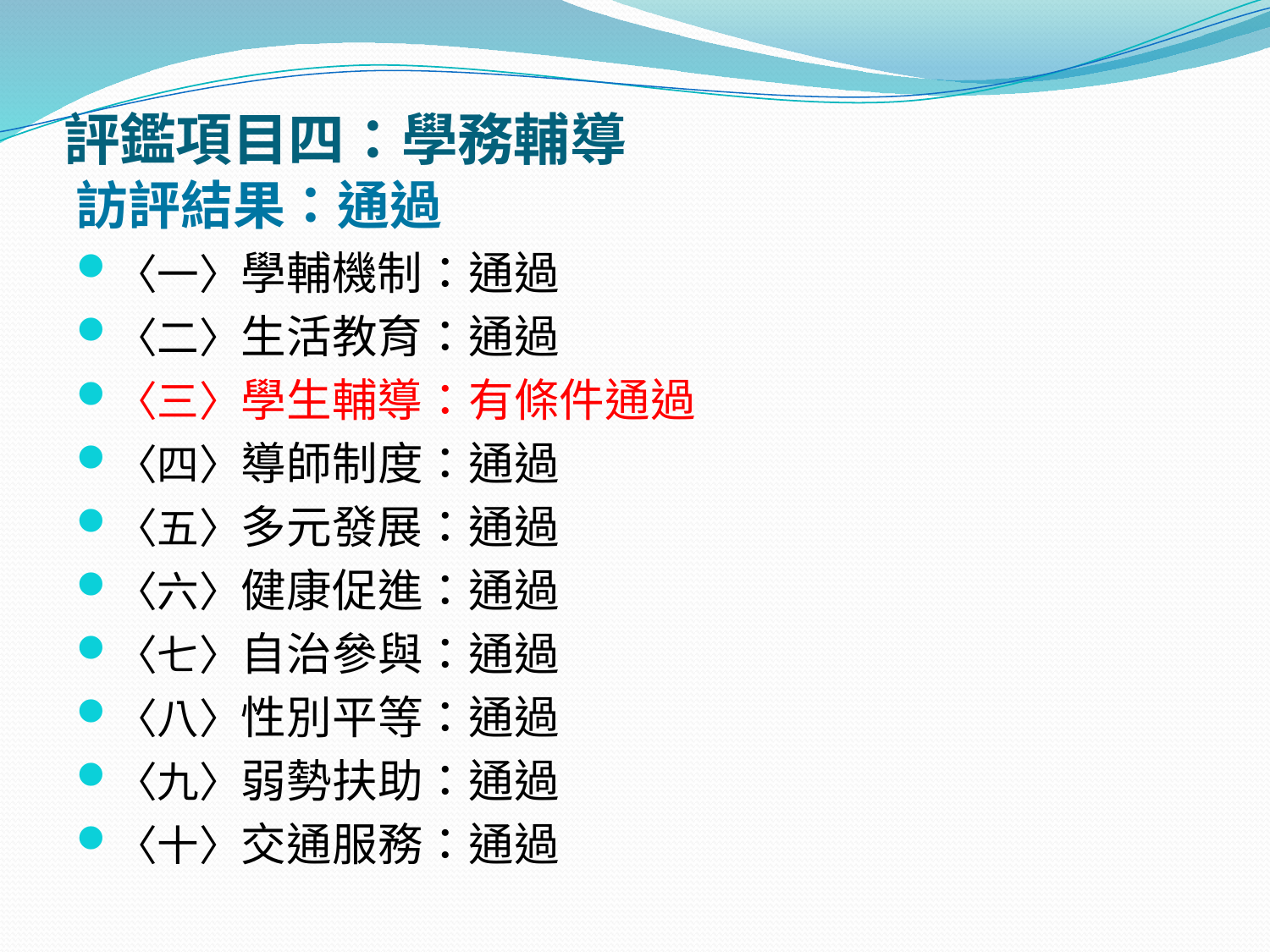

# 評鑑項目四：學務輔導
訪評結果：通過
〈一〉學輔機制：通過
〈二〉生活教育：通過
〈三〉學生輔導：有條件通過
〈四〉導師制度：通過
〈五〉多元發展：通過
〈六〉健康促進：通過
〈七〉自治參與：通過
〈八〉性別平等：通過
〈九〉弱勢扶助：通過
〈十〉交通服務：通過